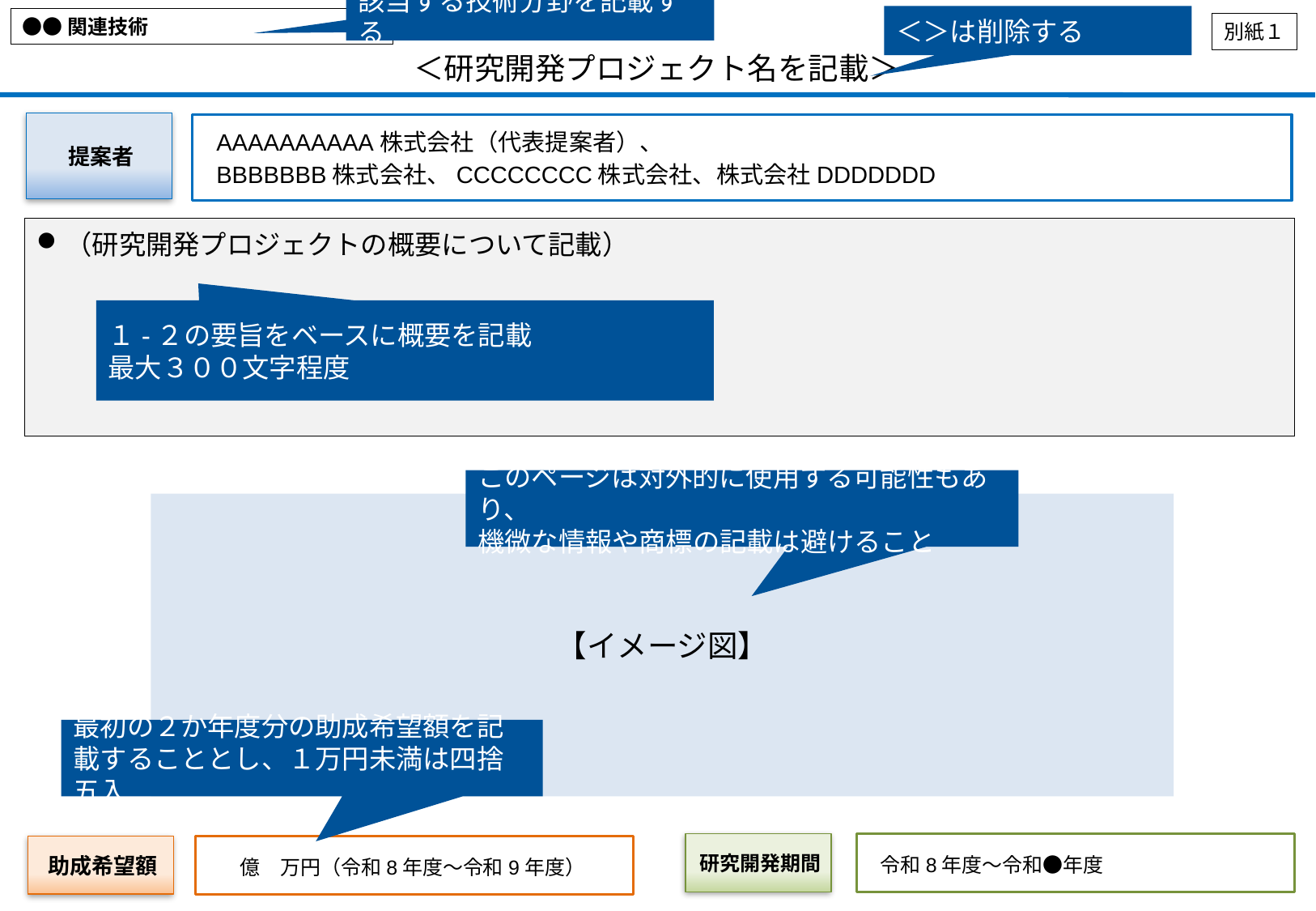

該当する技術分野を記載する
＜＞は削除する
●●関連技術
別紙１
＜研究開発プロジェクト名を記載＞
提案者
AAAAAAAAAA株式会社（代表提案者）、
BBBBBBB株式会社、CCCCCCCC株式会社、株式会社DDDDDDD
（研究開発プロジェクトの概要について記載）
１-２の要旨をベースに概要を記載
最大３００文字程度
このページは対外的に使用する可能性もあり、
機微な情報や商標の記載は避けること
【イメージ図】
最初の２か年度分の助成希望額を記載することとし、１万円未満は四捨五入
研究開発期間
令和8年度～令和●年度
助成希望額
　億　万円（令和8年度～令和9年度）